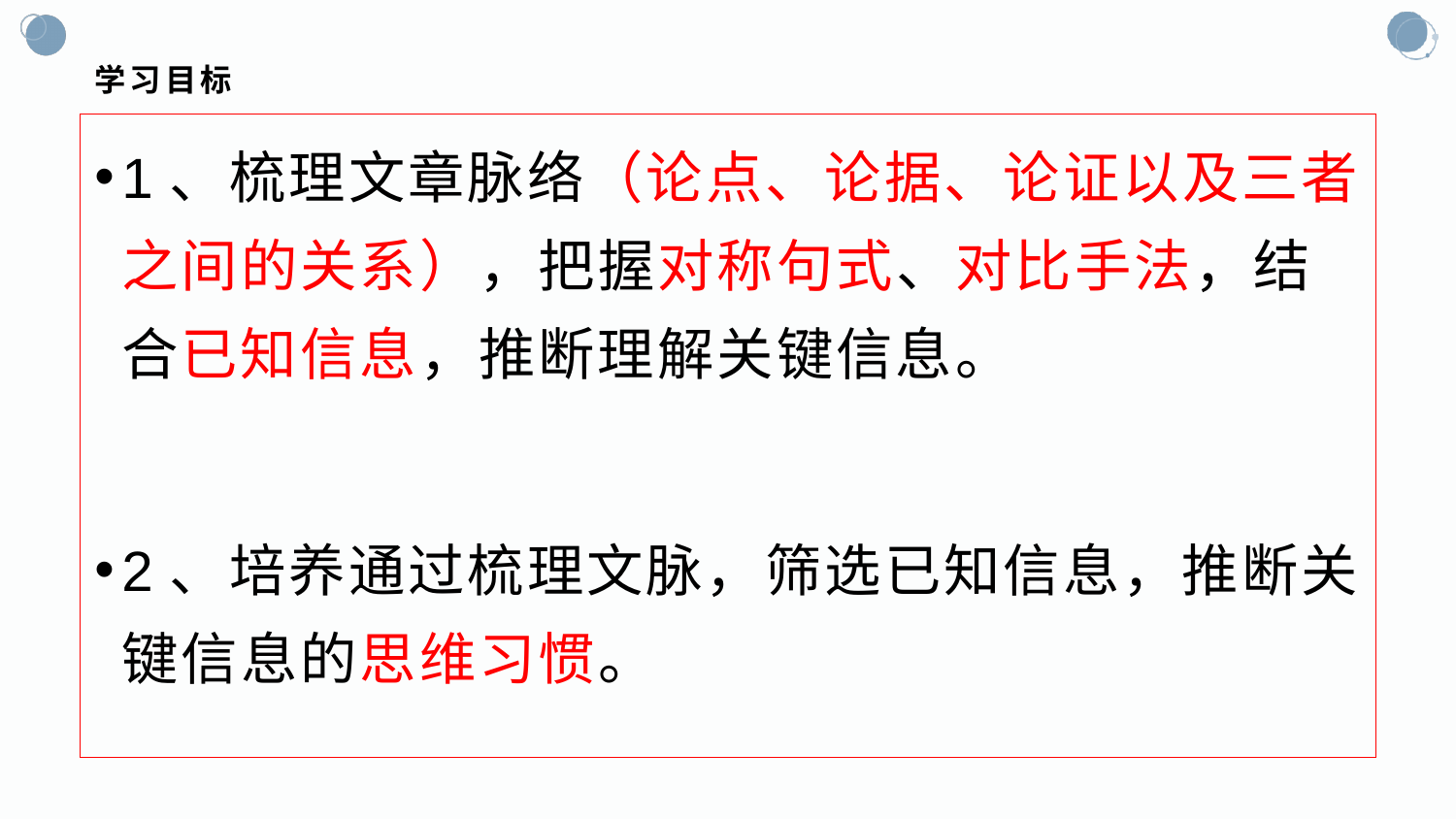

# 学习目标
1、梳理文章脉络（论点、论据、论证以及三者之间的关系），把握对称句式、对比手法，结合已知信息，推断理解关键信息。

2、培养通过梳理文脉，筛选已知信息，推断关键信息的思维习惯。